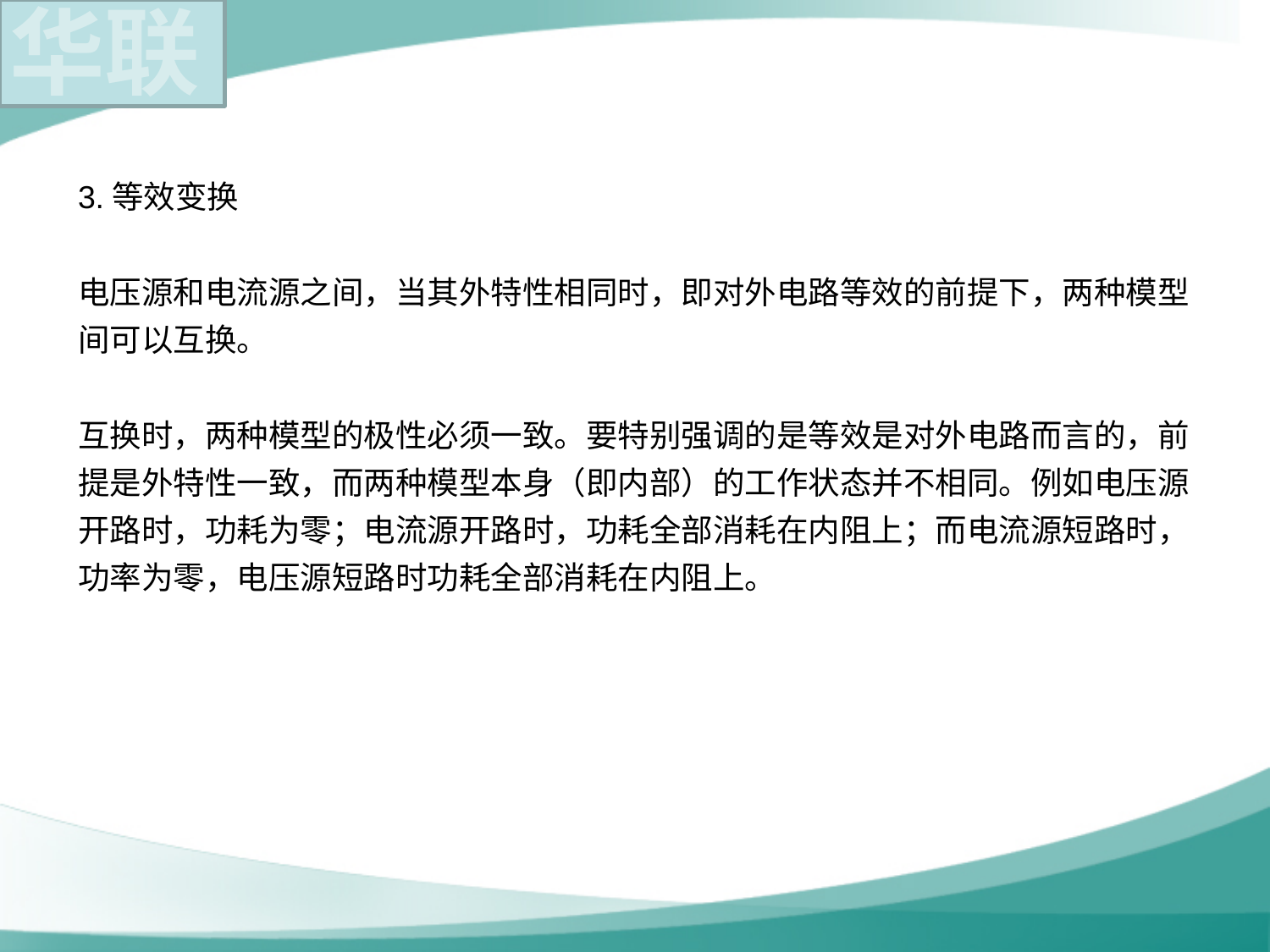

3.等效变换

电压源和电流源之间，当其外特性相同时，即对外电路等效的前提下，两种模型间可以互换。

互换时，两种模型的极性必须一致。要特别强调的是等效是对外电路而言的，前提是外特性一致，而两种模型本身（即内部）的工作状态并不相同。例如电压源开路时，功耗为零；电流源开路时，功耗全部消耗在内阻上；而电流源短路时，功率为零，电压源短路时功耗全部消耗在内阻上。